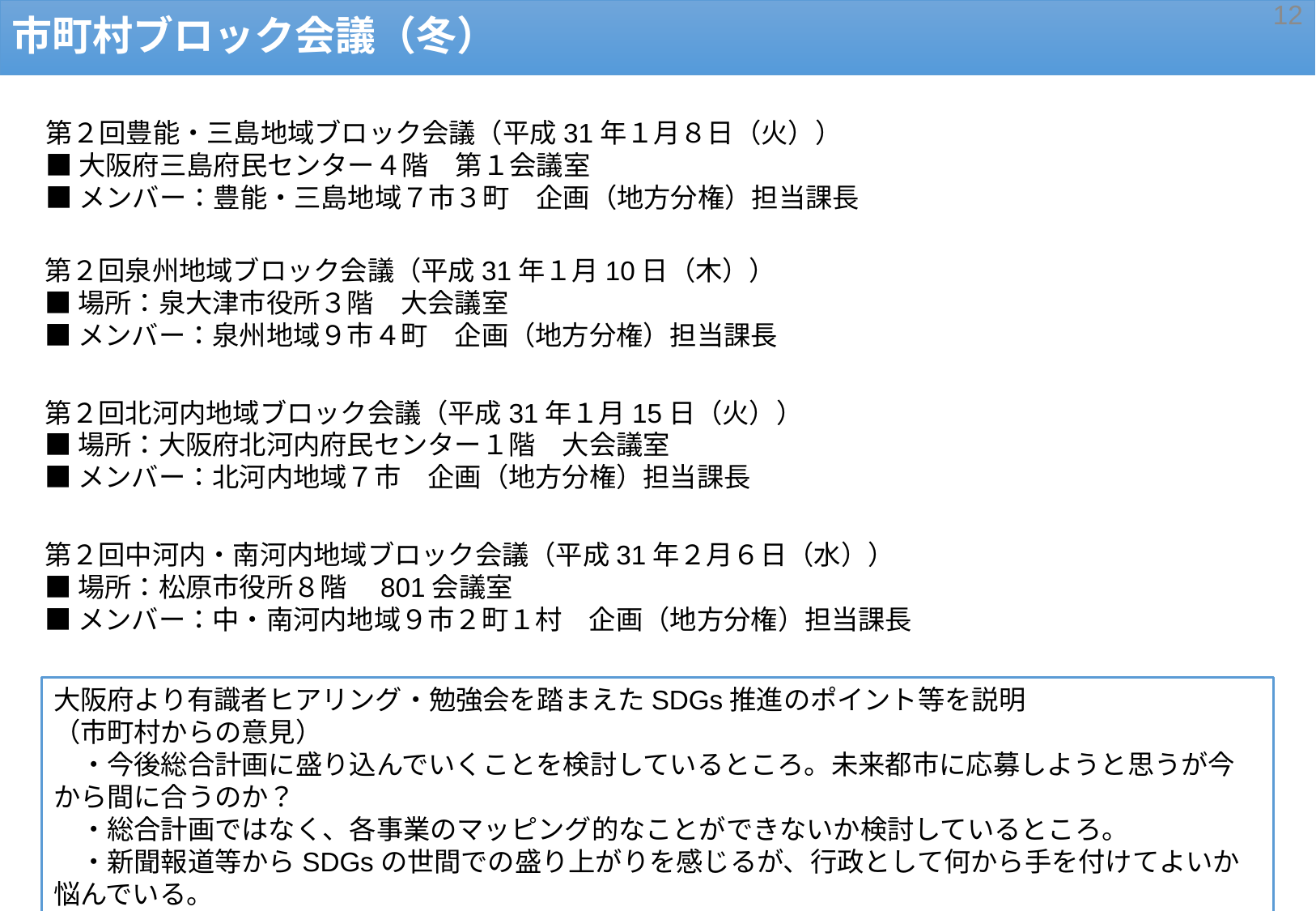

12
市町村ブロック会議（冬）
第２回豊能・三島地域ブロック会議（平成31年１月８日（火））
■大阪府三島府民センター４階　第１会議室
■メンバー：豊能・三島地域７市３町　企画（地方分権）担当課長
第２回泉州地域ブロック会議（平成31年１月10日（木））
■場所：泉大津市役所３階　大会議室
■メンバー：泉州地域９市４町　企画（地方分権）担当課長
第２回北河内地域ブロック会議（平成31年１月15日（火））
■場所：大阪府北河内府民センター１階　大会議室
■メンバー：北河内地域７市　企画（地方分権）担当課長
第２回中河内・南河内地域ブロック会議（平成31年２月６日（水））
■場所：松原市役所８階　801会議室
■メンバー：中・南河内地域９市２町１村　企画（地方分権）担当課長
大阪府より有識者ヒアリング・勉強会を踏まえたSDGs推進のポイント等を説明
（市町村からの意見）
　・今後総合計画に盛り込んでいくことを検討しているところ。未来都市に応募しようと思うが今から間に合うのか？
　・総合計画ではなく、各事業のマッピング的なことができないか検討しているところ。
　・新聞報道等からSDGsの世間での盛り上がりを感じるが、行政として何から手を付けてよいか悩んでいる。